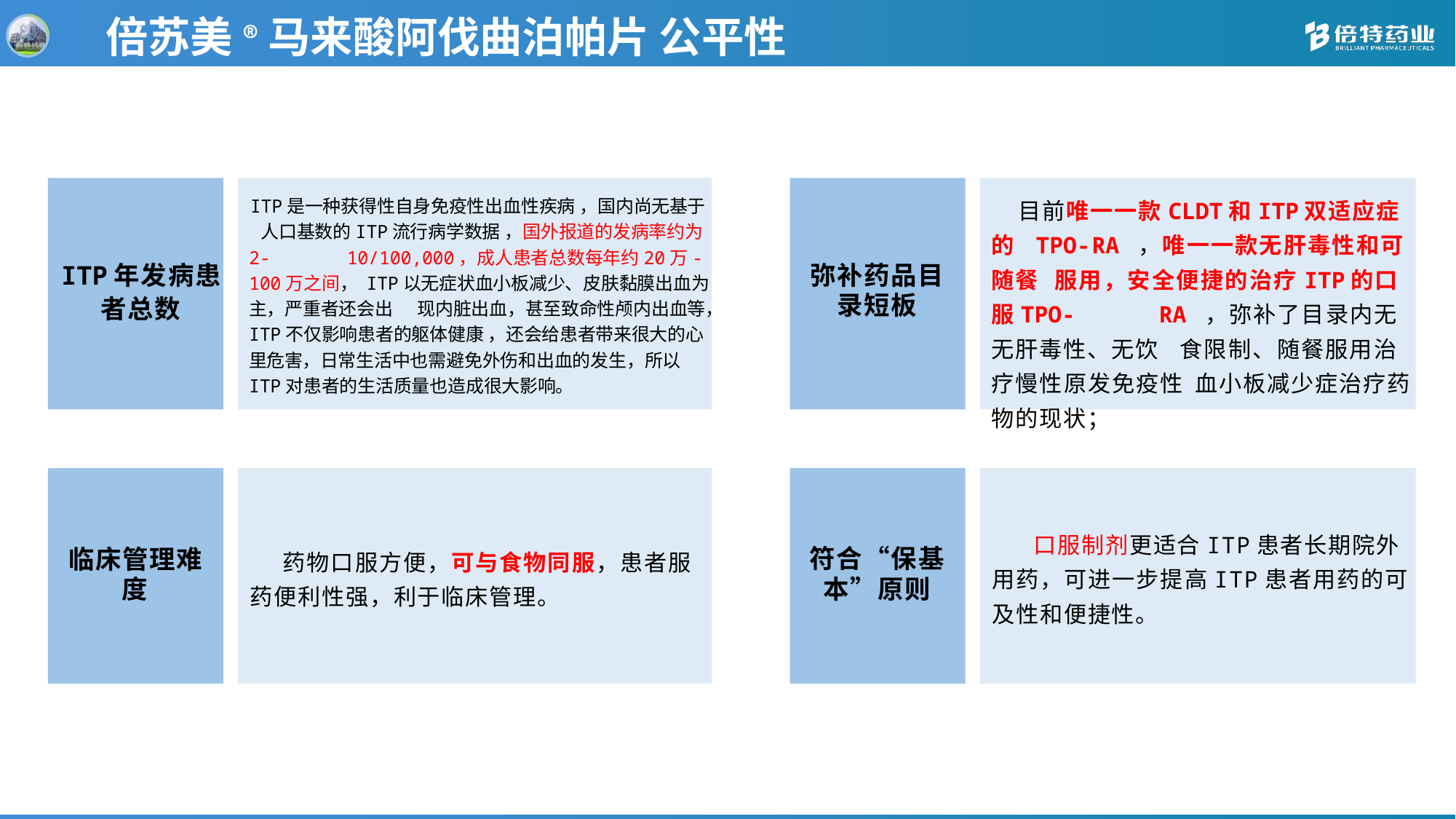

倍苏美®马来酸阿伐曲泊帕片 公平性

ITP年发病患  者总数

ITP是一种获得性自身免疫性出血性疾病 ，国内尚无基于     人口基数的ITP流行病学数据 ，国外报道的发病率约为2-       10/100,000，成人患者总数每年约20万-100万之间， ITP以无症状血小板减少、皮肤黏膜出血为主，严重者还会出      现内脏出血，甚至致命性颅内出血等，ITP不仅影响患者的躯体健康 ，还会给患者带来很大的心里危害，日常生活中也需避免外伤和出血的发生，所以ITP对患者的生活质量也造成很大影响。

弥补药品目   录短板

目前唯一一款CLDT和ITP双适应症的   TPO-RA ，唯一一款无肝毒性和可随餐   服用，安全便捷的治疗ITP的口服TPO-      RA ，弥补了目录内无无肝毒性、无饮    食限制、随餐服用治疗慢性原发免疫性  血小板减少症治疗药物的现状；

临床管理难   度

药物口服方便，可与食物同服，患者服  药便利性强，利于临床管理。

符合“保基   本”原则

口服制剂更适合ITP患者长期院外用药，可进一步提高ITP患者用药的可及性和便捷性。